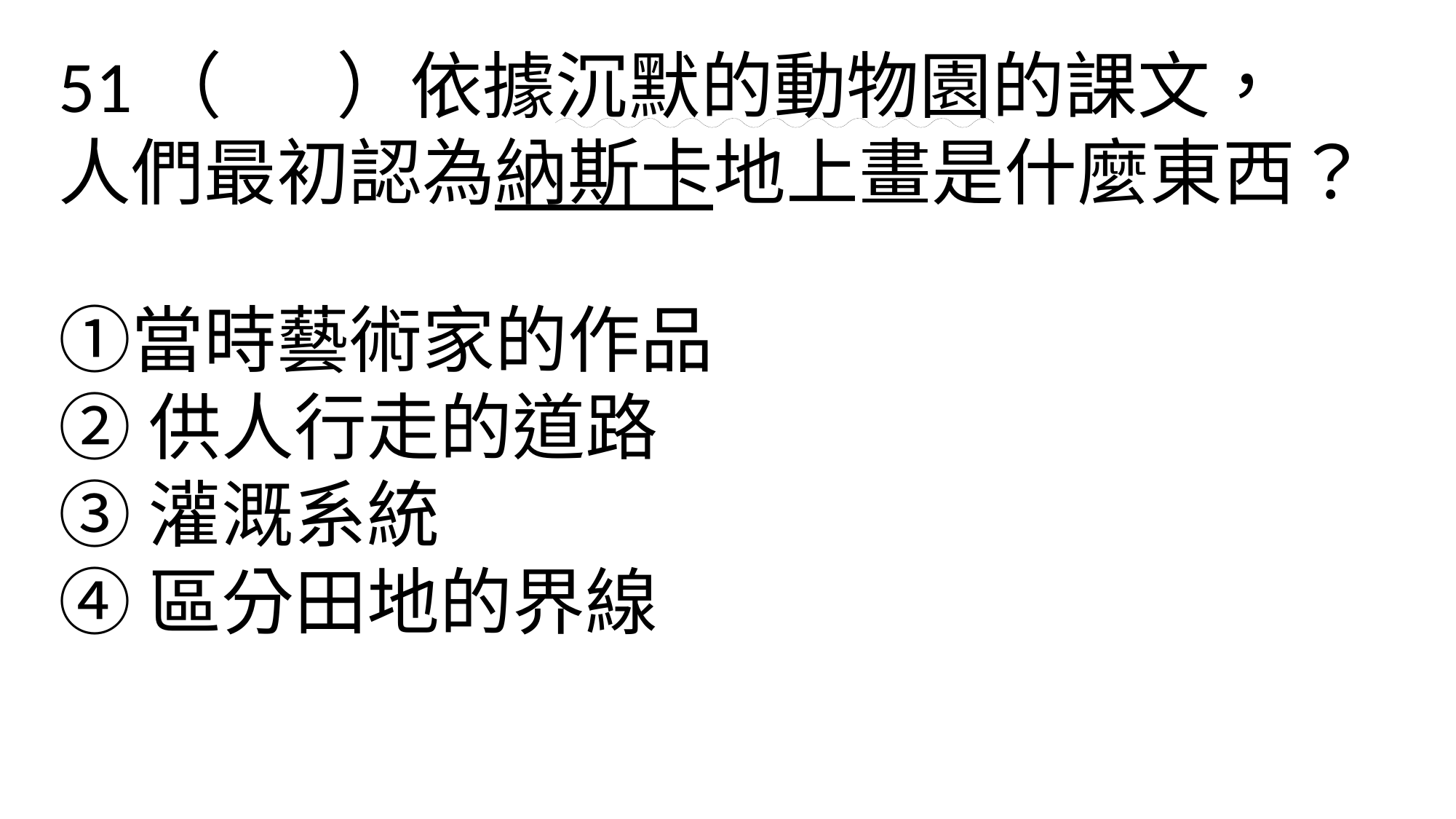

51（       ）依據沉默的動物園的課文，人們最初認為納斯卡地上畫是什麼東西？　
①當時藝術家的作品
②供人行走的道路
③灌溉系統
④區分田地的界線